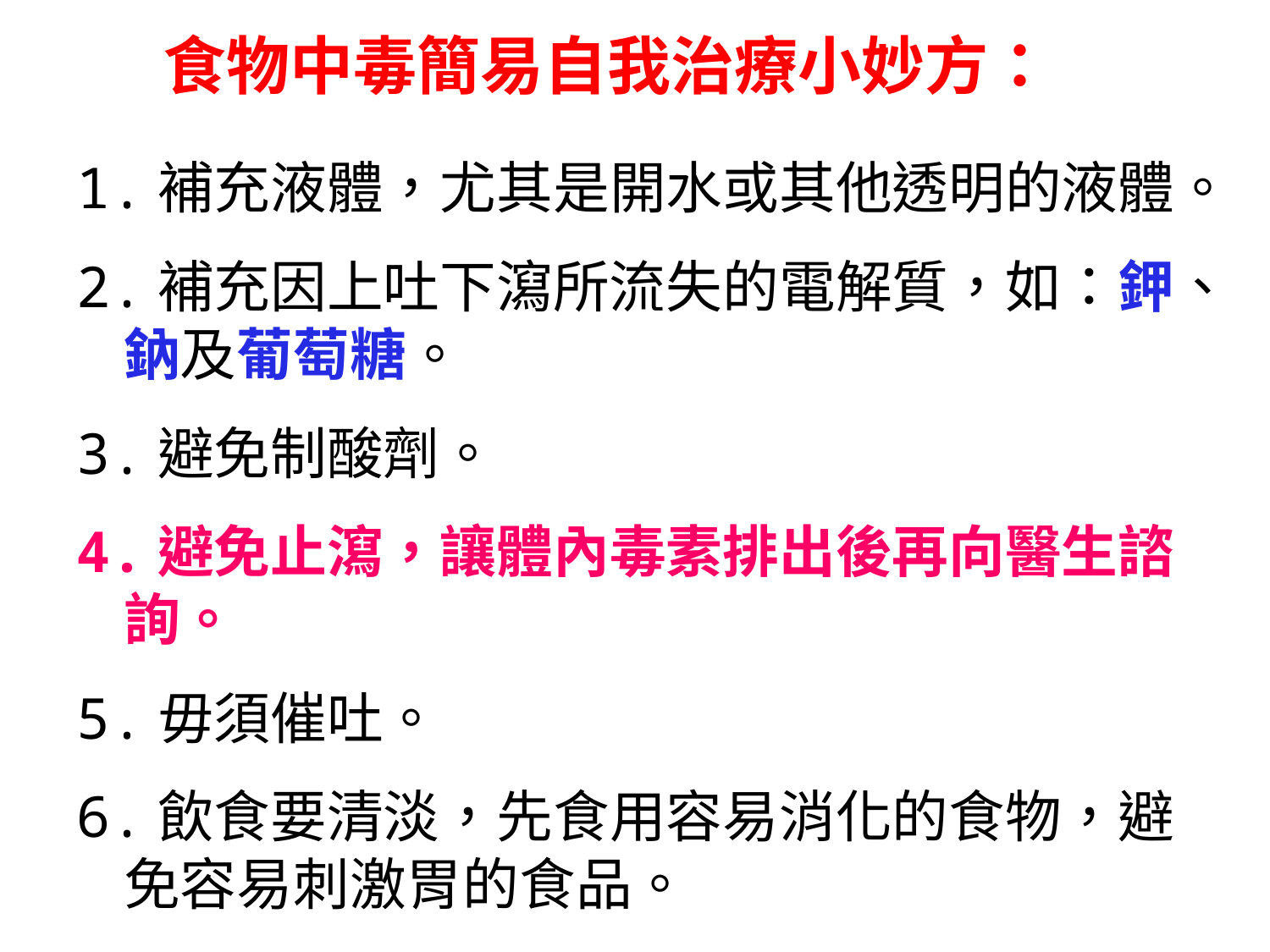

# 食物中毒簡易自我治療小妙方：
1.補充液體，尤其是開水或其他透明的液體。

2.補充因上吐下瀉所流失的電解質，如：鉀、鈉及葡萄糖。

3.避免制酸劑。

4.避免止瀉，讓體內毒素排出後再向醫生諮詢。

5.毋須催吐。

6.飲食要清淡，先食用容易消化的食物，避免容易刺激胃的食品。